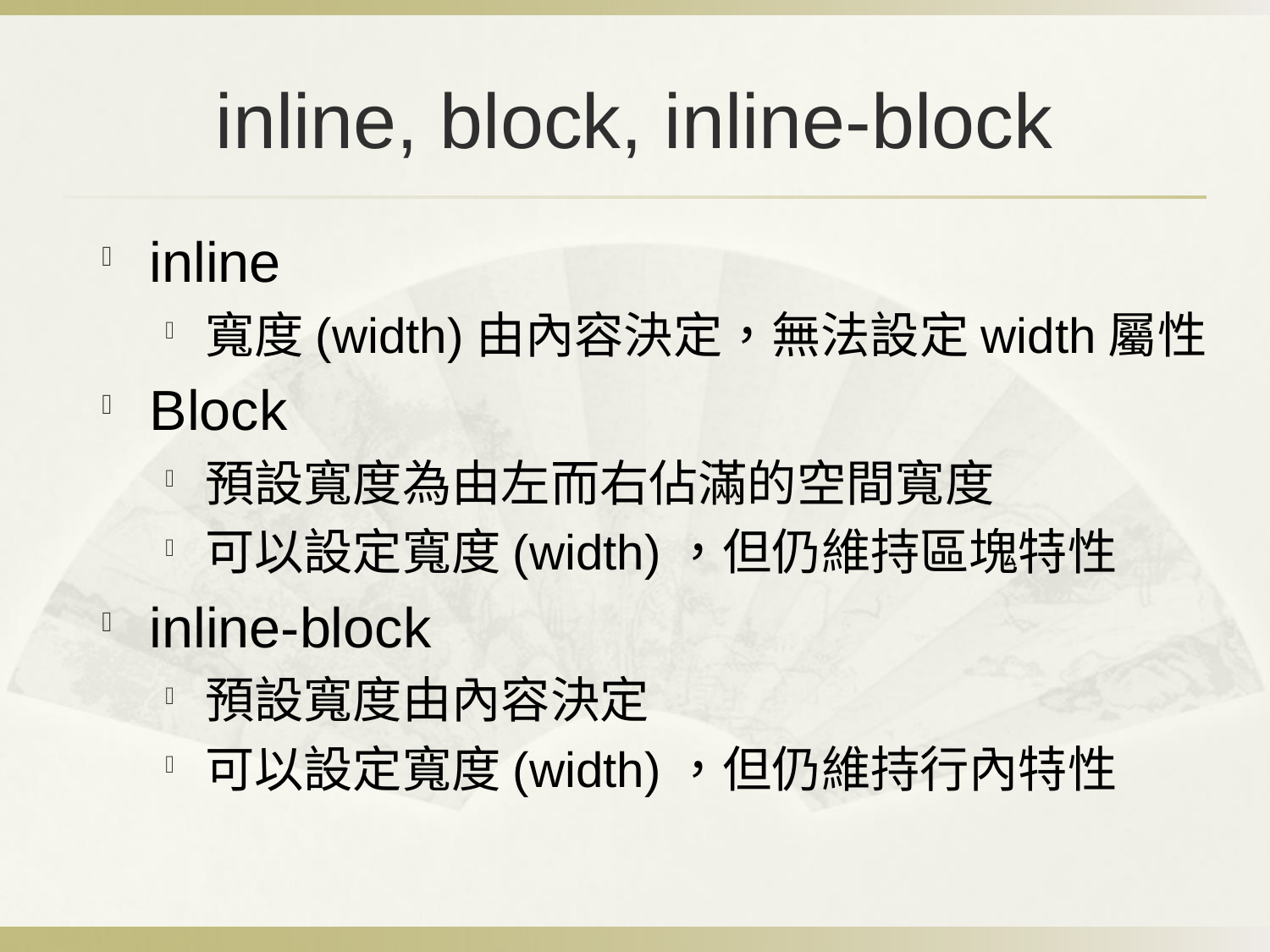

# inline, block, inline-block
inline
寬度(width)由內容決定，無法設定width屬性
Block
預設寬度為由左而右佔滿的空間寬度
可以設定寬度(width)，但仍維持區塊特性
inline-block
預設寬度由內容決定
可以設定寬度(width)，但仍維持行內特性